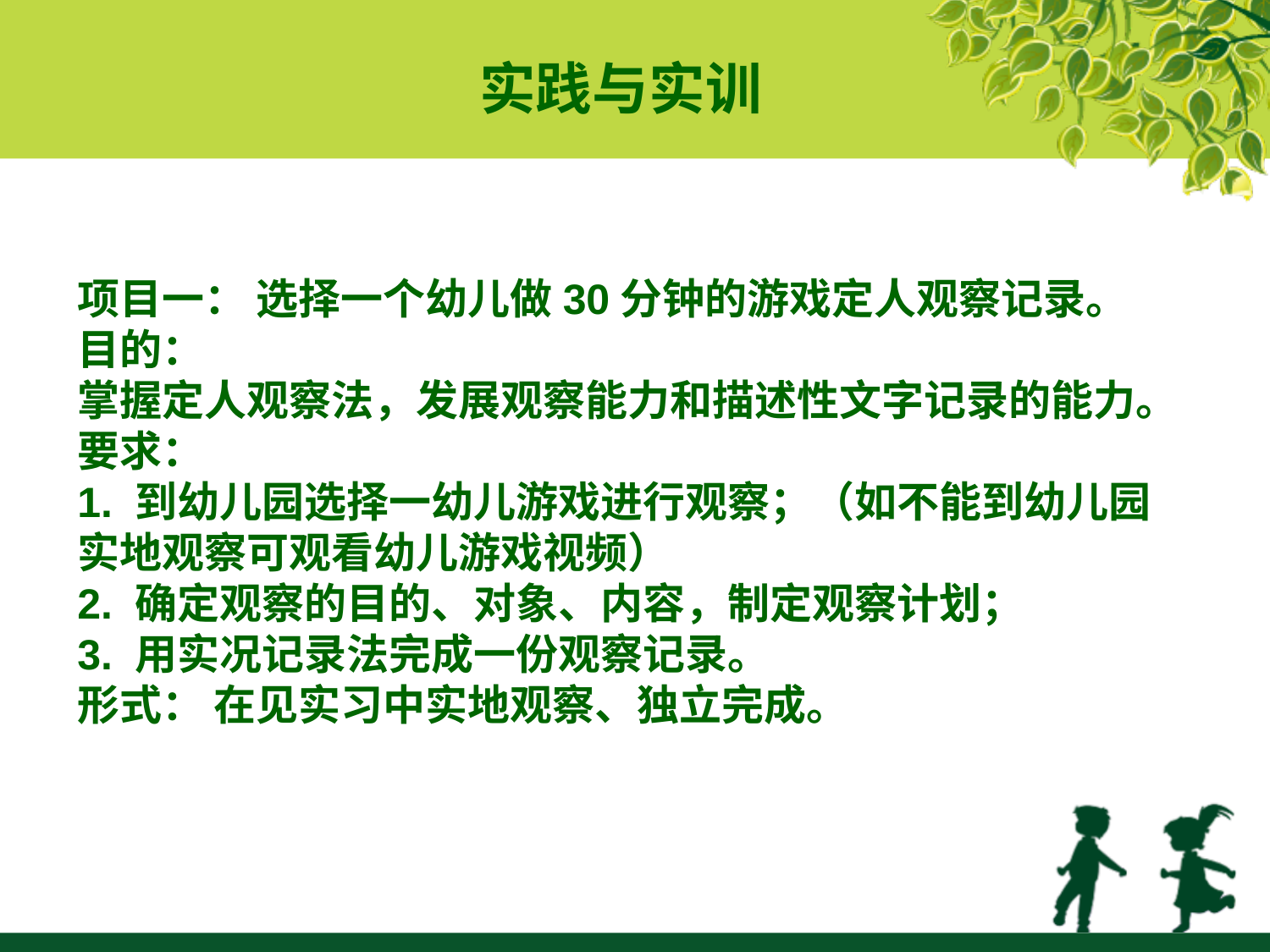

实践与实训
项目一： 选择一个幼儿做30分钟的游戏定人观察记录。
目的：
掌握定人观察法，发展观察能力和描述性文字记录的能力。
要求：
1. 到幼儿园选择一幼儿游戏进行观察；（如不能到幼儿园实地观察可观看幼儿游戏视频）
2. 确定观察的目的、对象、内容，制定观察计划；
3. 用实况记录法完成一份观察记录。
形式： 在见实习中实地观察、独立完成。